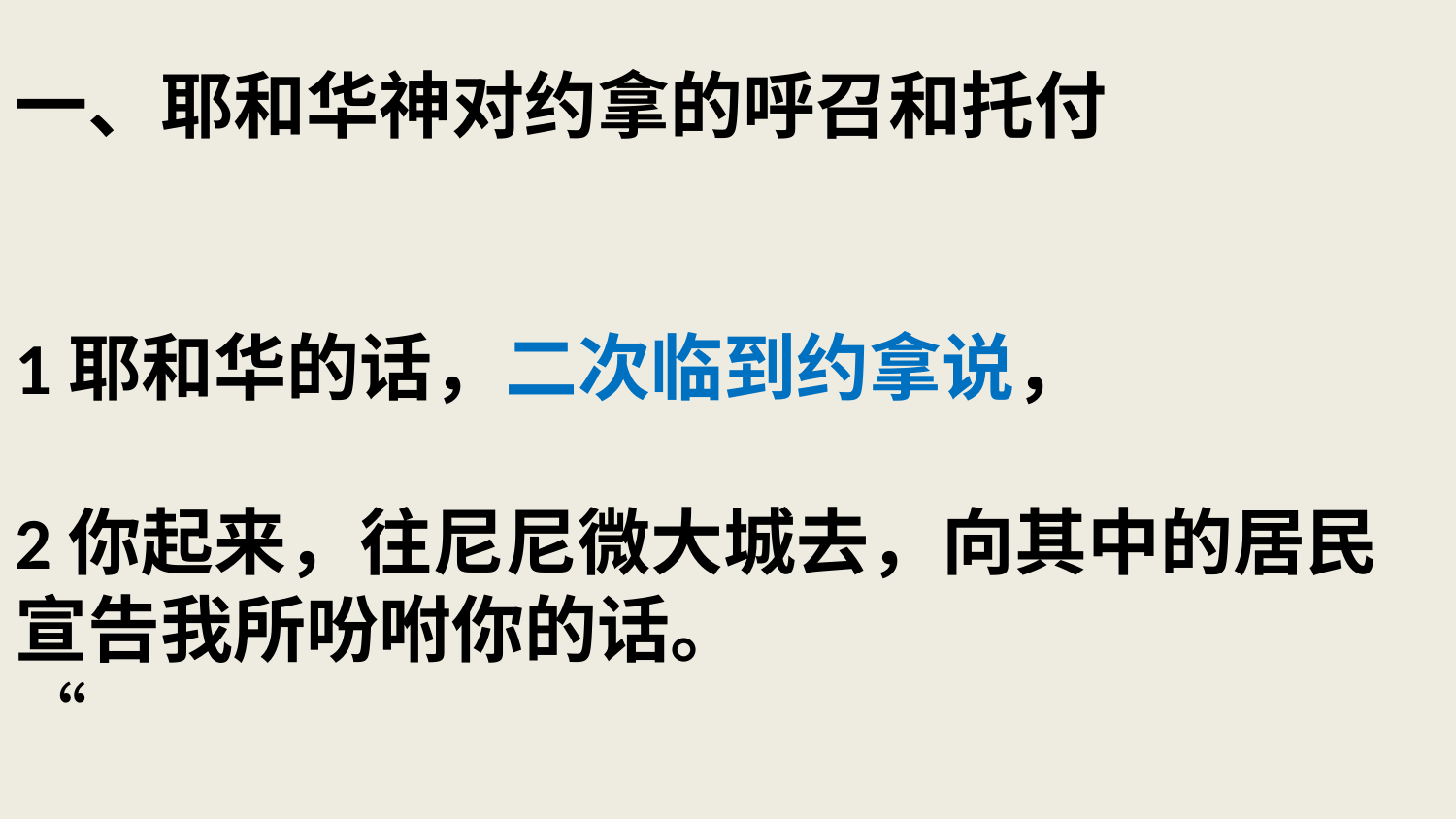

# 一、耶和华神对约拿的呼召和托付 1耶和华的话，二次临到约拿说， 2你起来，往尼尼微大城去，向其中的居民宣告我所吩咐你的话。 “